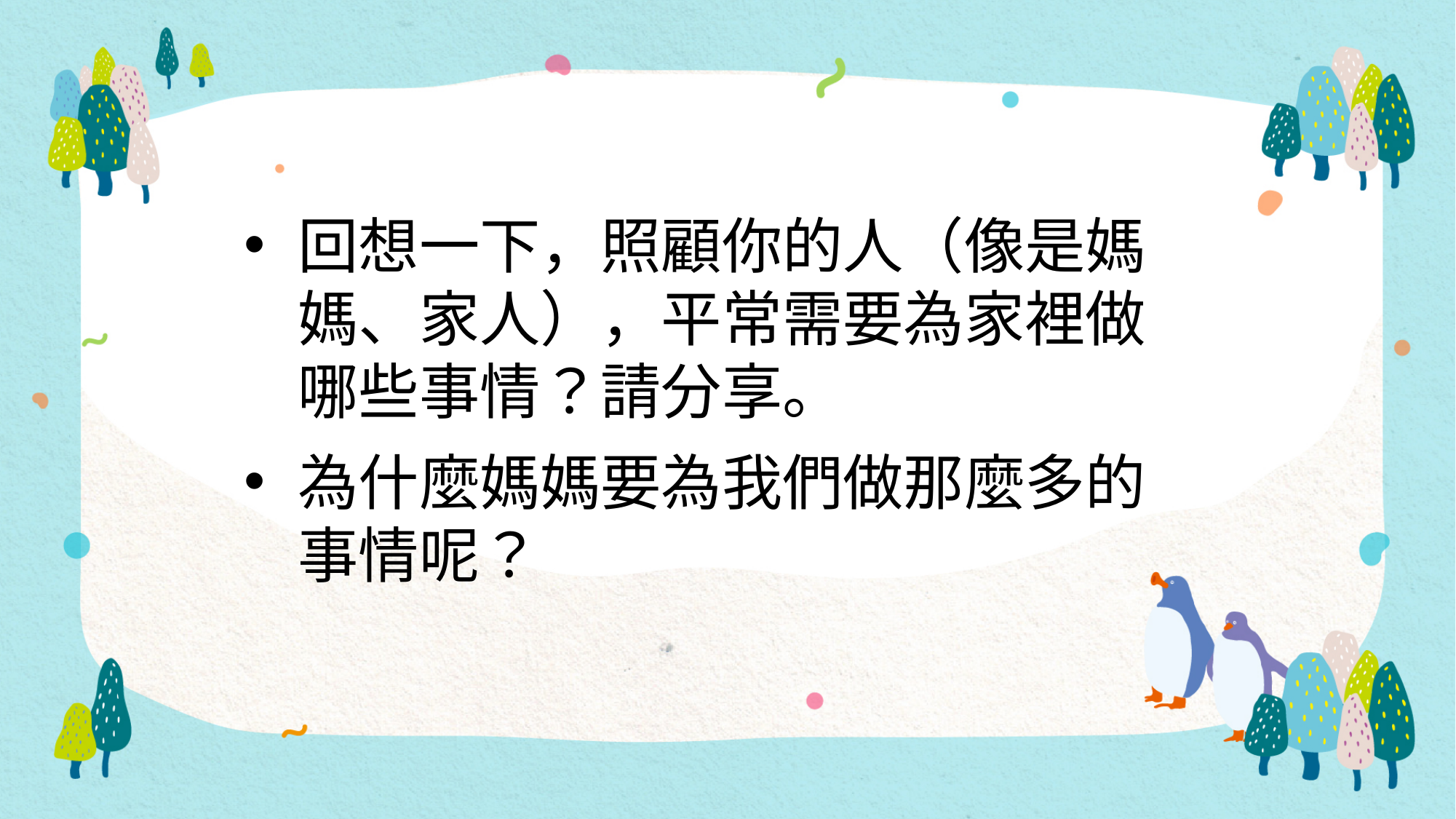

#
回想一下，照顧你的人（像是媽媽、家人），平常需要為家裡做哪些事情？請分享。
為什麼媽媽要為我們做那麼多的事情呢？